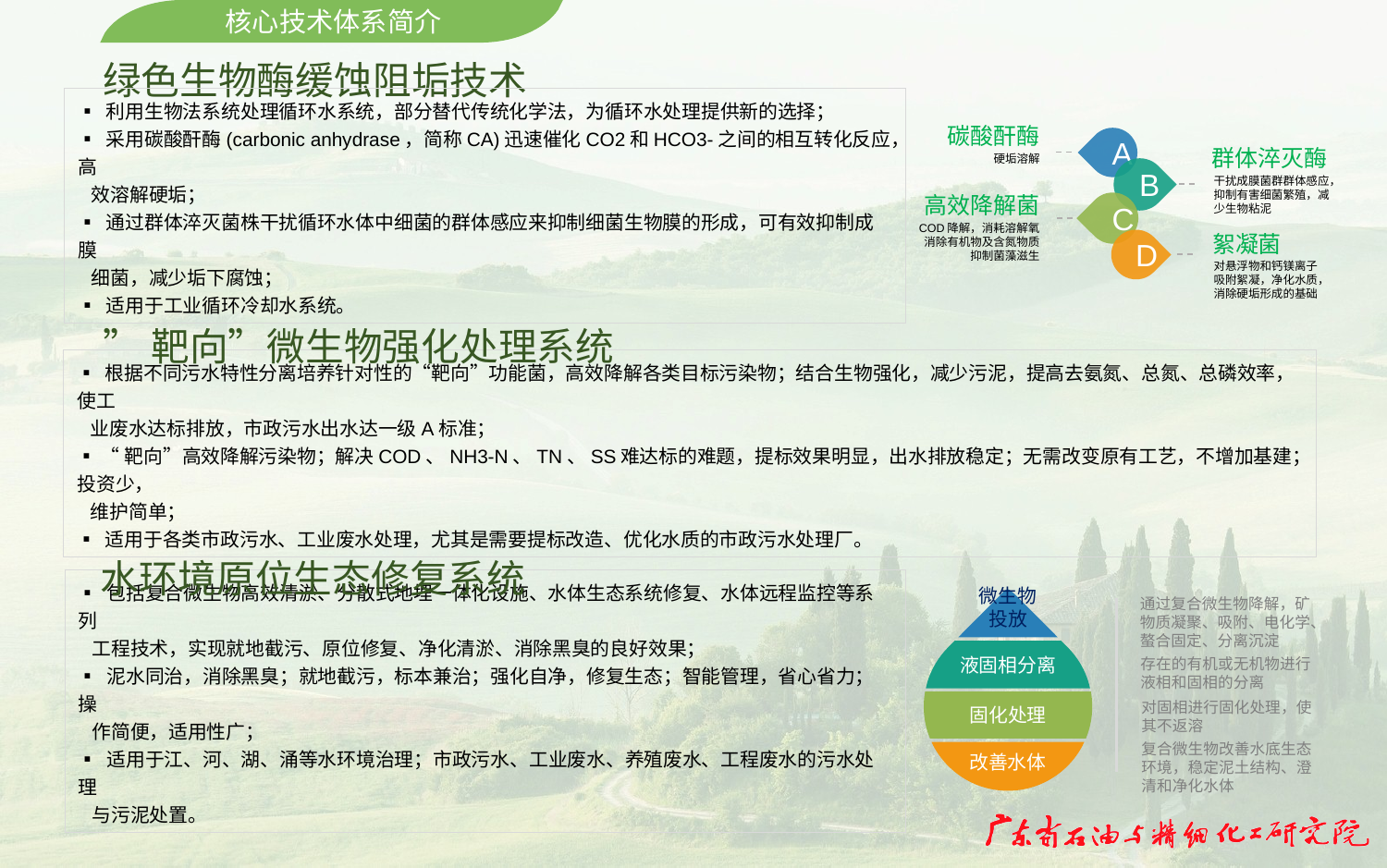

核心技术体系简介
# 绿色生物酶缓蚀阻垢技术
▪ 利用生物法系统处理循环水系统，部分替代传统化学法，为循环水处理提供新的选择；
▪ 采用碳酸酐酶(carbonic anhydrase，简称CA)迅速催化CO2和HCO3-之间的相互转化反应，高
  效溶解硬垢；
▪ 通过群体淬灭菌株干扰循环水体中细菌的群体感应来抑制细菌生物膜的形成，可有效抑制成膜
  细菌，减少垢下腐蚀；
▪ 适用于工业循环冷却水系统。

碳酸酐酶
A
硬垢溶解
群体淬灭酶

干扰成膜菌群群体感应，抑制有害细菌繁殖，减少生物粘泥
B

高效降解菌
C
COD降解，消耗溶解氧
消除有机物及含氮物质
抑制菌藻滋生

D
絮凝菌
对悬浮物和钙镁离子吸附絮凝，净化水质，消除硬垢形成的基础
”靶向”微生物强化处理系统
▪ 根据不同污水特性分离培养针对性的“靶向”功能菌，高效降解各类目标污染物；结合生物强化，减少污泥，提高去氨氮、总氮、总磷效率，使工
  业废水达标排放，市政污水出水达一级A标准；
▪ “靶向”高效降解污染物；解决COD、NH3-N、TN、SS难达标的难题，提标效果明显，出水排放稳定；无需改变原有工艺，不增加基建；投资少，
  维护简单；
▪ 适用于各类市政污水、工业废水处理，尤其是需要提标改造、优化水质的市政污水处理厂。
水环境原位生态修复系统
通过复合微生物降解，矿物质凝聚、吸附、电化学、螯合固定、分离沉淀
微生物
投放
▪ 包括复合微生物高效清淤、分散式地埋一体化设施、水体生态系统修复、水体远程监控等系列
  工程技术，实现就地截污、原位修复、净化清淤、消除黑臭的良好效果；
▪ 泥水同治，消除黑臭；就地截污，标本兼治；强化自净，修复生态；智能管理，省心省力；操
  作简便，适用性广；
▪ 适用于江、河、湖、涌等水环境治理；市政污水、工业废水、养殖废水、工程废水的污水处理
  与污泥处置。
液固相分离
存在的有机或无机物进行液相和固相的分离
对固相进行固化处理，使其不返溶
固化处理
复合微生物改善水底生态环境，稳定泥土结构、澄清和净化水体
改善水体